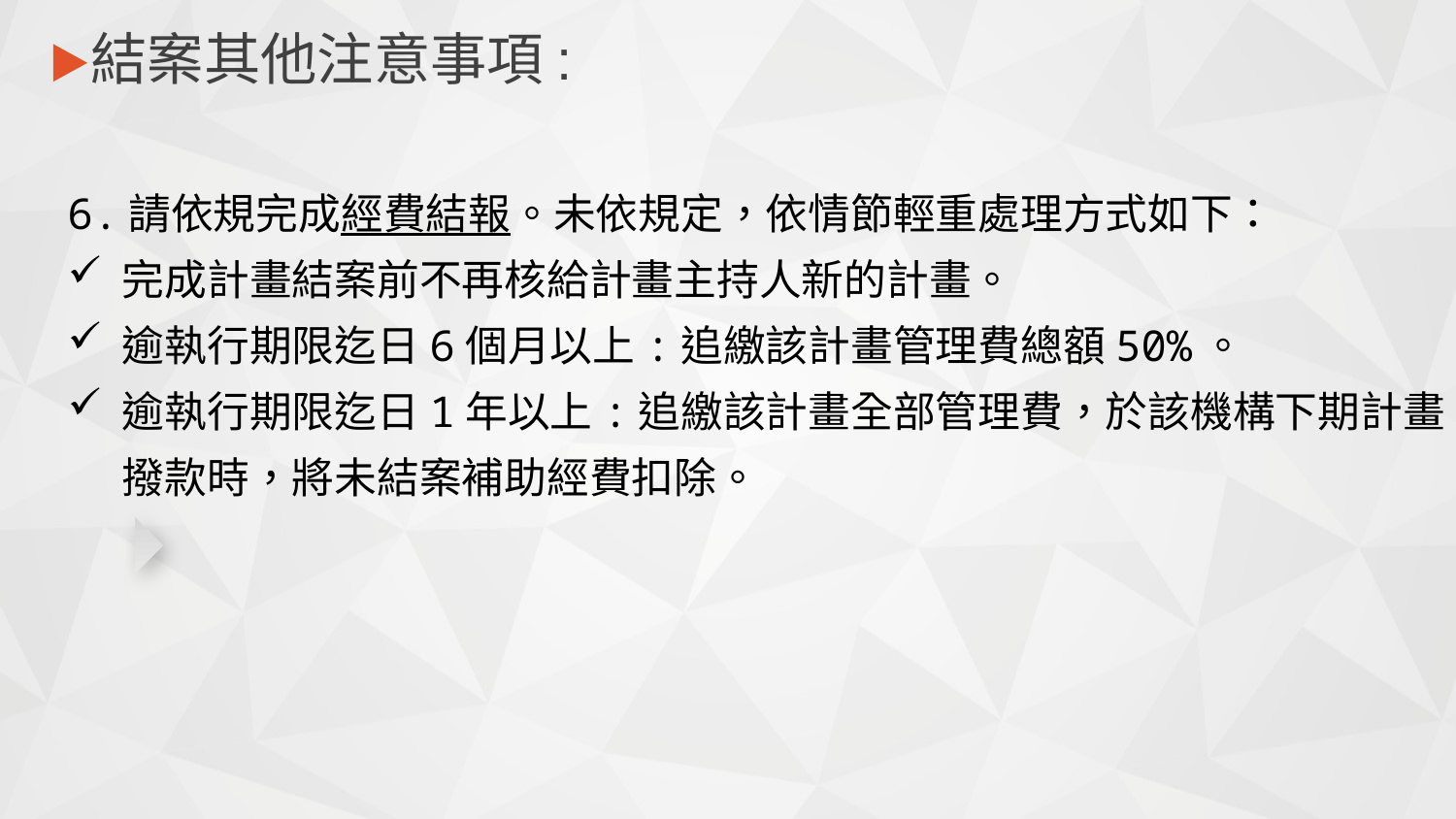

結案其他注意事項:

6.請依規完成經費結報。未依規定，依情節輕重處理方式如下：
完成計畫結案前不再核給計畫主持人新的計畫。
逾執行期限迄日6個月以上:追繳該計畫管理費總額50%。
逾執行期限迄日1年以上:追繳該計畫全部管理費，於該機構下期計畫
撥款時，將未結案補助經費扣除。